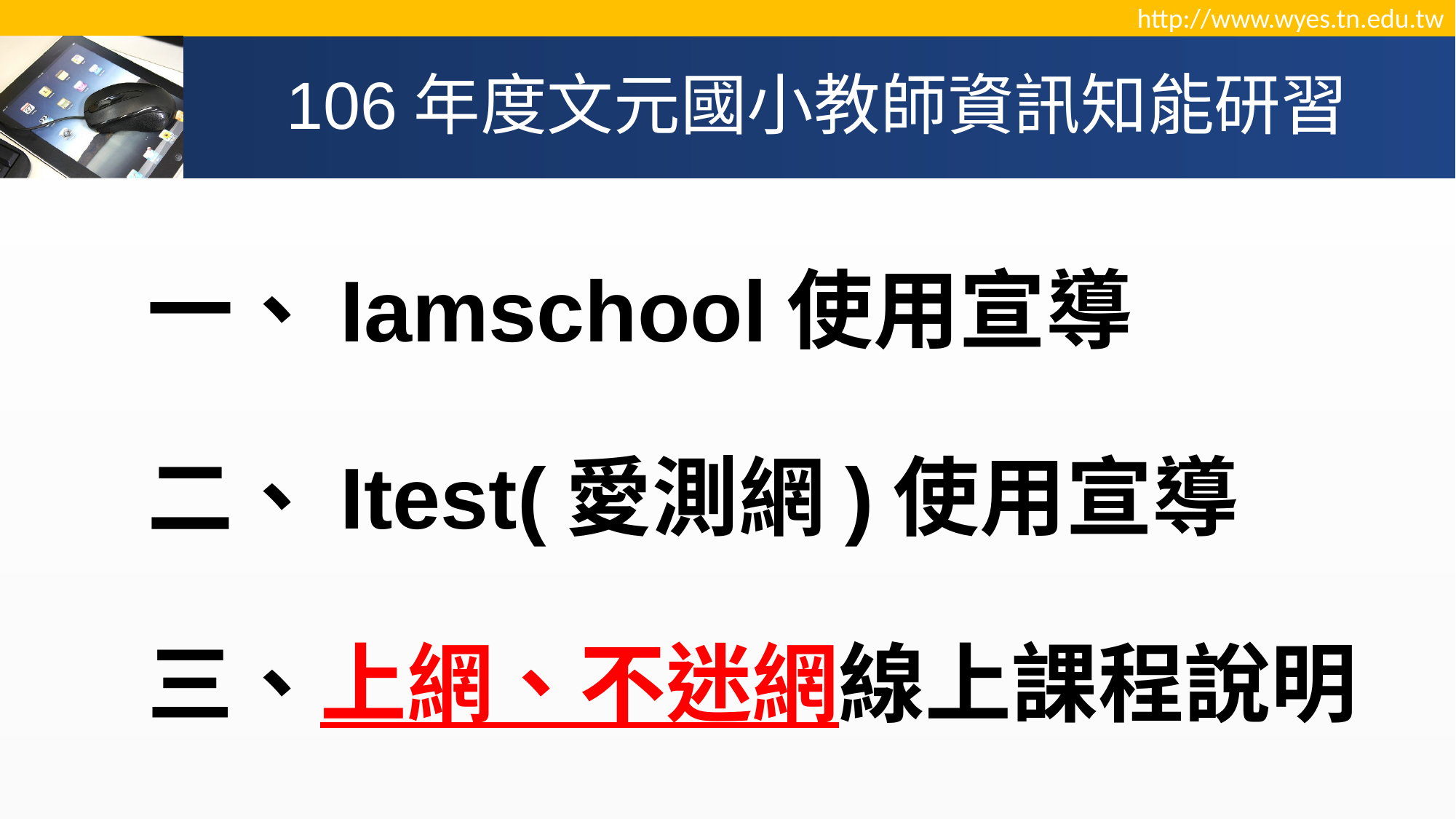

106年度文元國小教師資訊知能研習
# 一、Iamschool使用宣導 二、Itest(愛測網)使用宣導 三、上網、不迷網線上課程說明